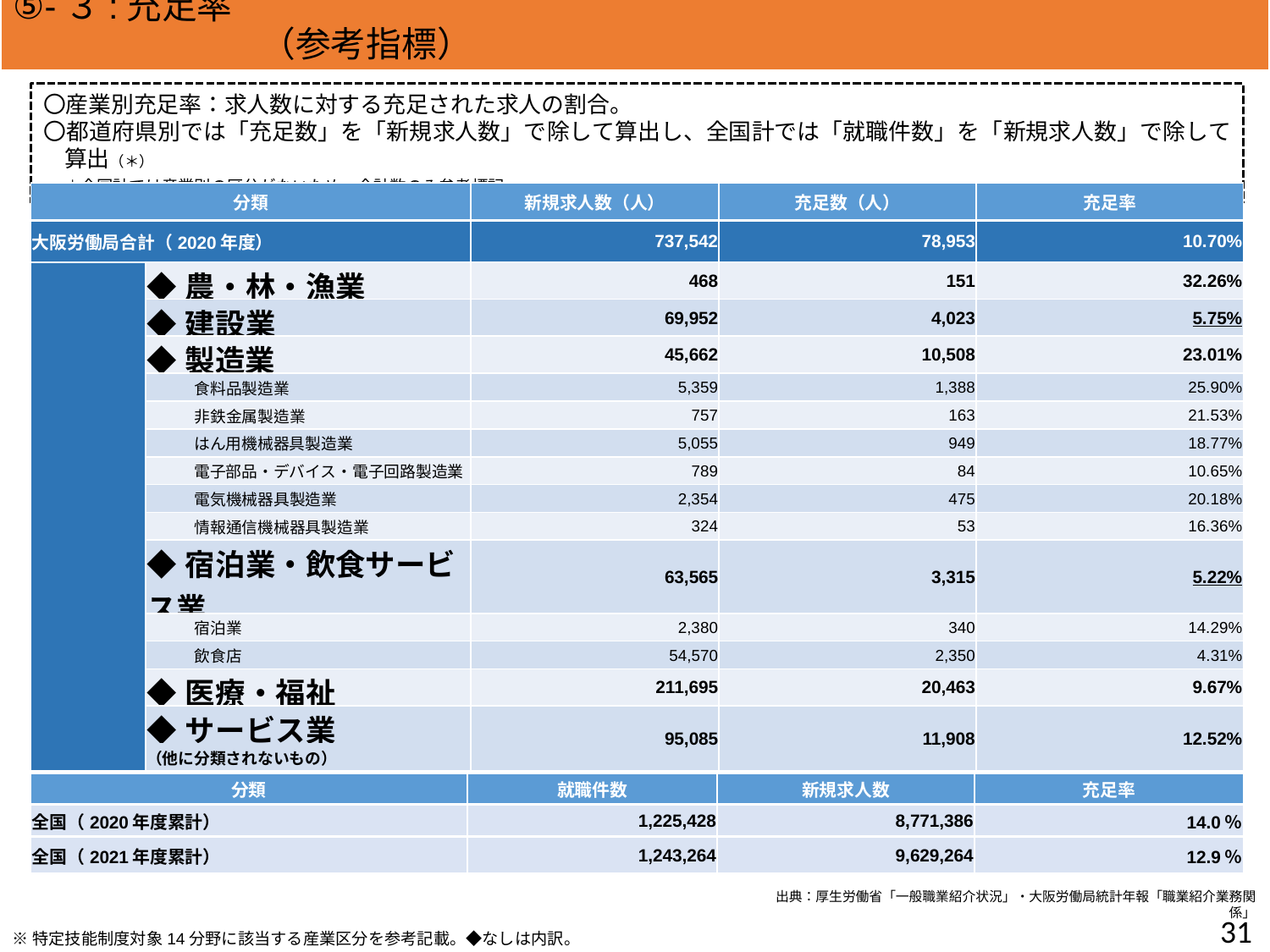

方向性Ⅲ）東西二極の一極としての社会経済構造の構築
⑤-３:充足率　　　　　　　　　　　　　　　　　　　　　　　　　　　　　　　　　　　（参考指標）
〇産業別充足率：求人数に対する充足された求人の割合。
〇都道府県別では「充足数」を「新規求人数」で除して算出し、全国計では「就職件数」を「新規求人数」で除して算出（＊）
　＊全国計では産業別の区分がないため、合計数のみ参考標記
| 分類 |  | 新規求人数（人） | 充足数（人） | 充足率 |
| --- | --- | --- | --- | --- |
| 大阪労働局合計（2020年度） |  | 737,542 | 78,953 | 10.70% |
|  | ◆農・林・漁業 | 468 | 151 | 32.26% |
|  | ◆建設業 | 69,952 | 4,023 | 5.75% |
|  | ◆製造業 | 45,662 | 10,508 | 23.01% |
|  | 食料品製造業 | 5,359 | 1,388 | 25.90% |
|  | 非鉄金属製造業 | 757 | 163 | 21.53% |
|  | はん用機械器具製造業 | 5,055 | 949 | 18.77% |
|  | 電子部品・デバイス・電子回路製造業 | 789 | 84 | 10.65% |
|  | 電気機械器具製造業 | 2,354 | 475 | 20.18% |
|  | 情報通信機械器具製造業 | 324 | 53 | 16.36% |
|  | ◆宿泊業・飲食サービス業 | 63,565 | 3,315 | 5.22% |
|  | 宿泊業 | 2,380 | 340 | 14.29% |
|  | 飲食店 | 54,570 | 2,350 | 4.31% |
|  | ◆医療・福祉 | 211,695 | 20,463 | 9.67% |
|  | ◆サービス業 | 95,085 | 11,908 | 12.52% |
|  | （他に分類されないもの） |  |  |  |
| 分類 | 就職件数 | 新規求人数 | 充足率 |
| --- | --- | --- | --- |
| 全国（2020年度累計） | 1,225,428 | 8,771,386 | 14.0％ |
| 全国（2021年度累計） | 1,243,264 | 9,629,264 | 12.9％ |

出典：厚生労働省「一般職業紹介状況」・大阪労働局統計年報「職業紹介業務関係」
31
※特定技能制度対象14分野に該当する産業区分を参考記載。◆なしは内訳。